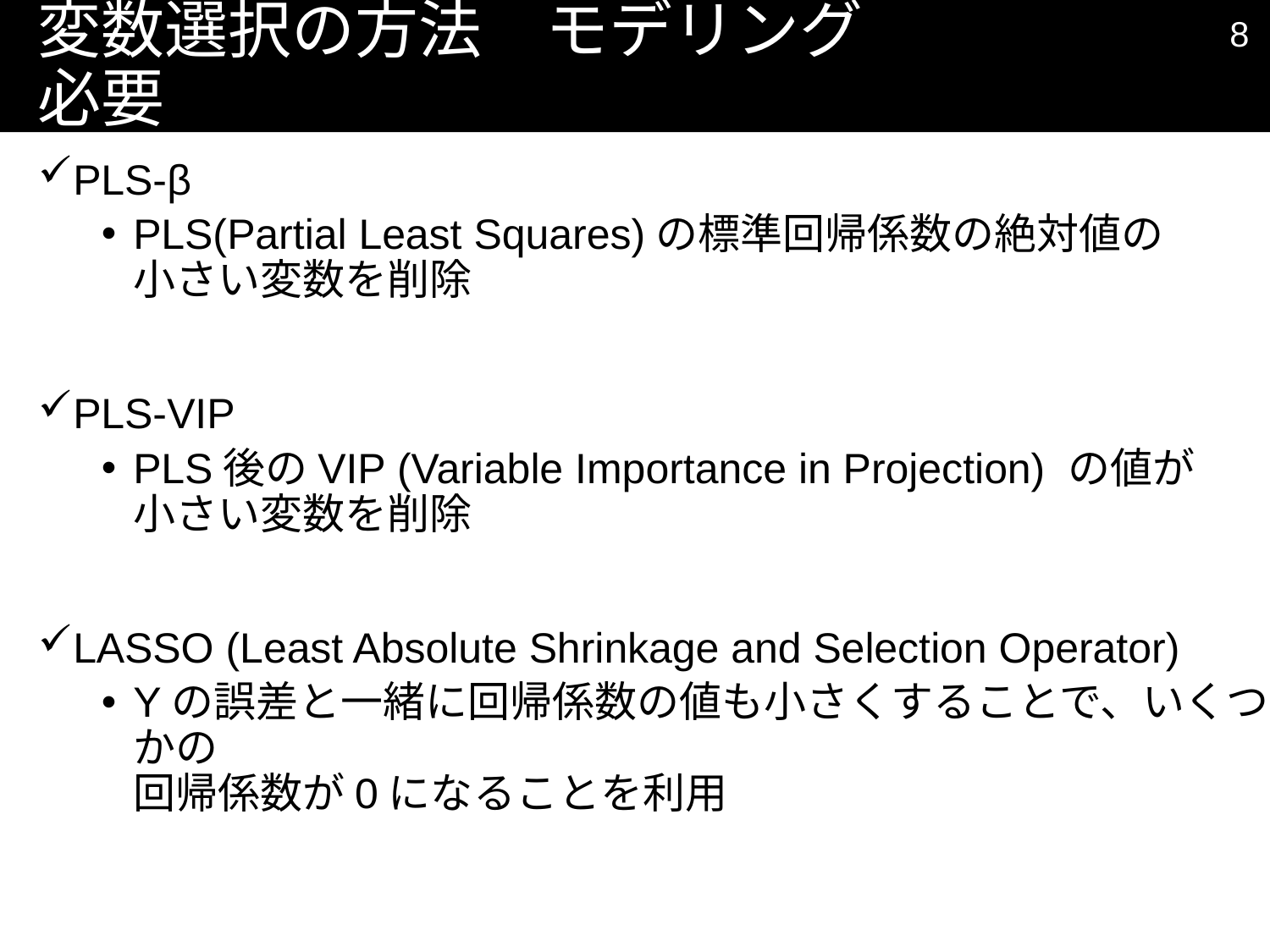

8
# 変数選択の方法　モデリング必要
PLS-β
PLS(Partial Least Squares)の標準回帰係数の絶対値の
小さい変数を削除

PLS-VIP
PLS後のVIP (Variable Importance in Projection) の値が
小さい変数を削除

LASSO (Least Absolute Shrinkage and Selection Operator)
Yの誤差と一緒に回帰係数の値も小さくすることで、いくつかの
回帰係数が0になることを利用